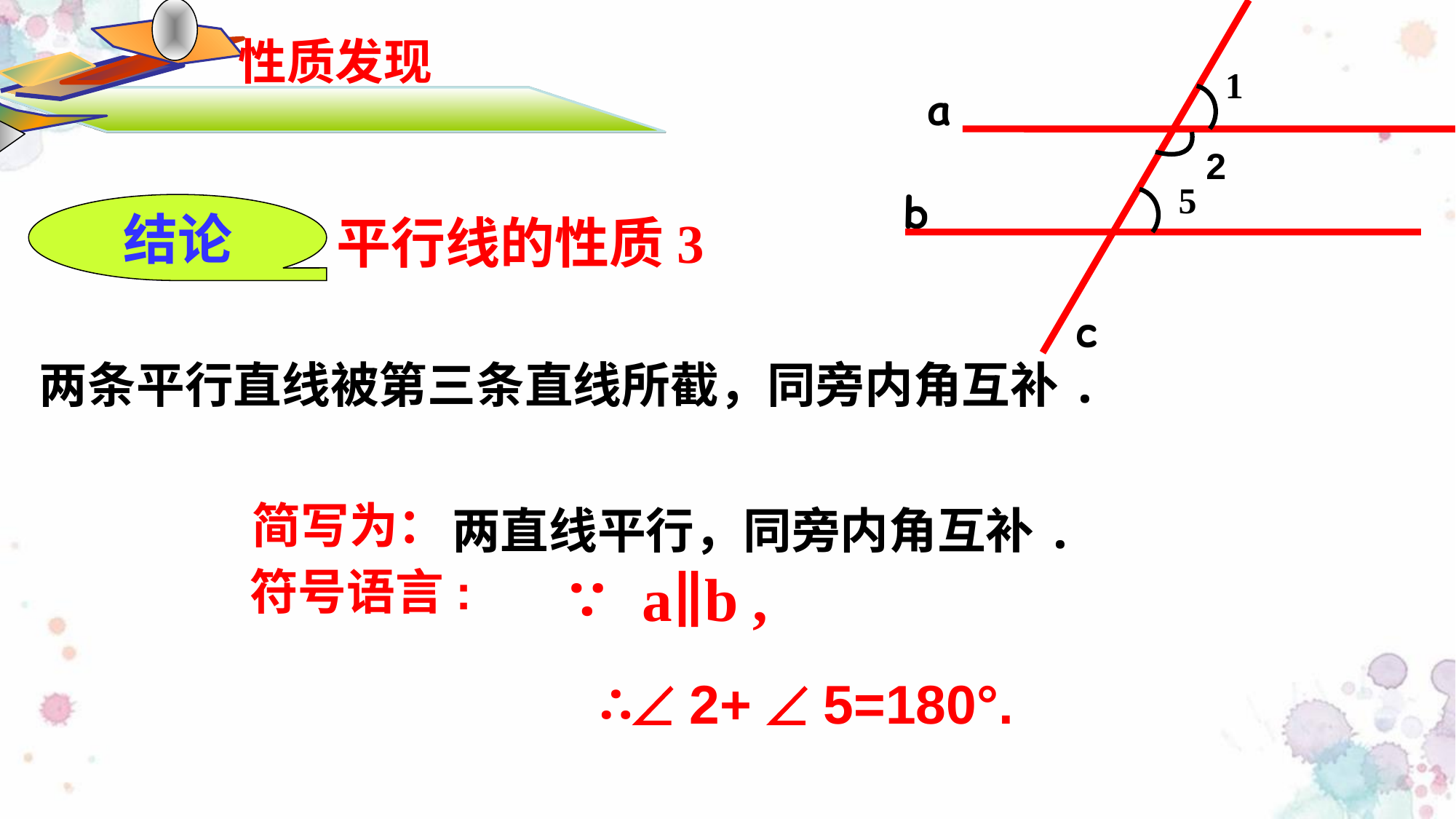

1
a

5
b

c

2

性质发现

结论
平行线的性质3

两条平行直线被第三条直线所截，同旁内角互补.
简写为：
两直线平行，同旁内角互补.

符号语言:
∵ a∥b ,
∴∠ 2+ ∠ 5=180°.